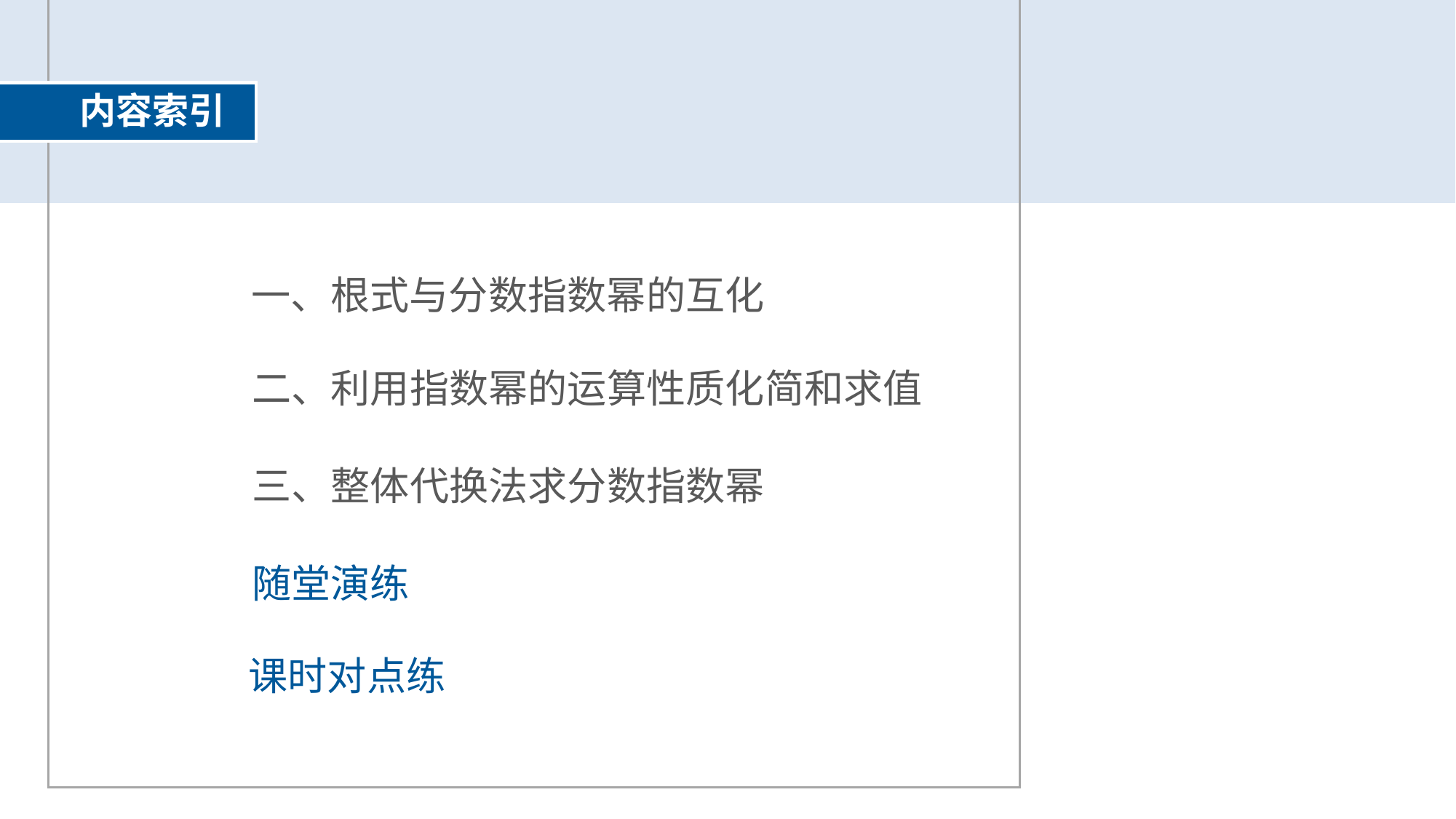

内容索引

一、根式与分数指数幂的互化
二、利用指数幂的运算性质化简和求值
三、整体代换法求分数指数幂
随堂演练
课时对点练